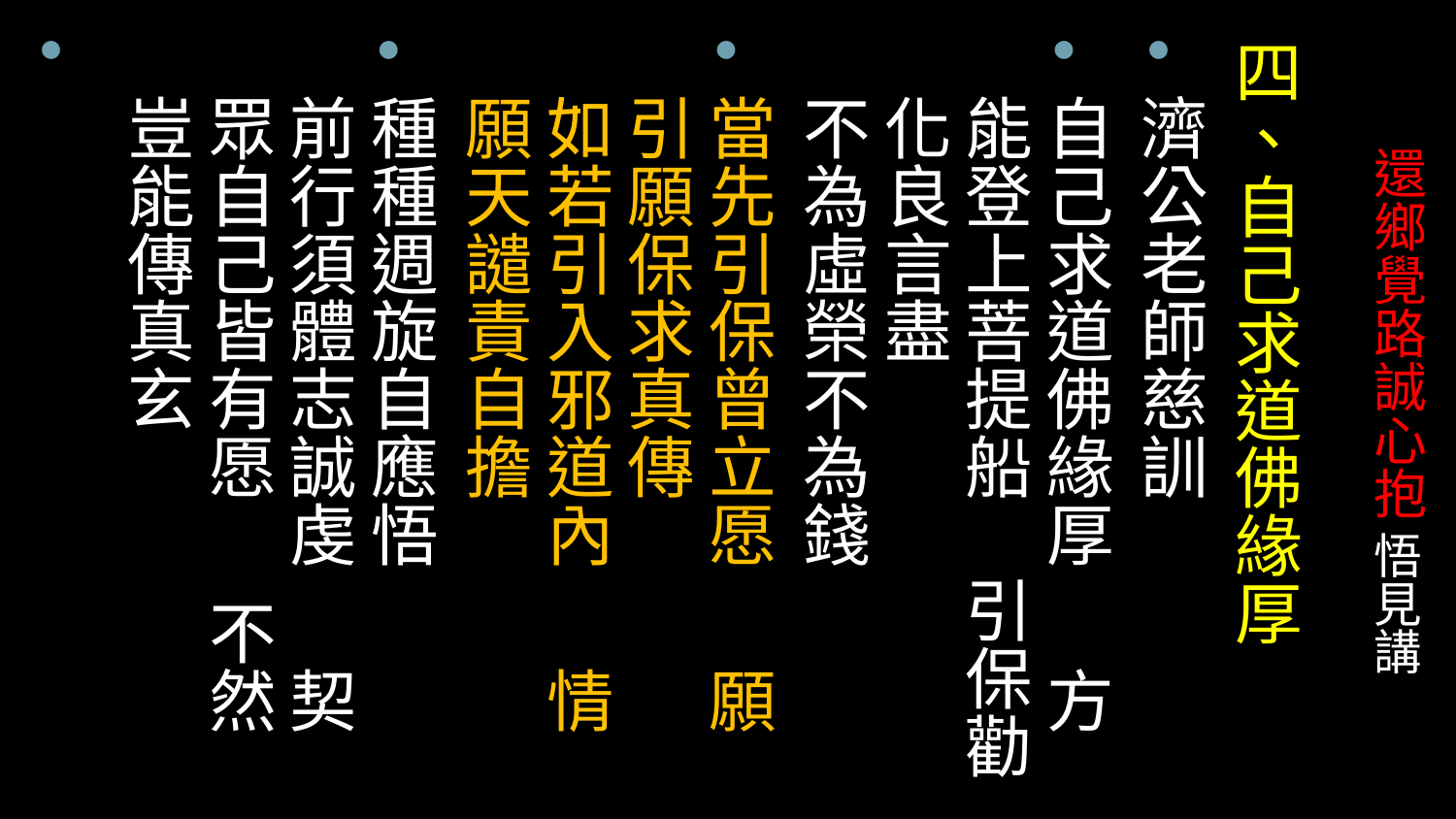

四、自己求道佛緣厚
濟公老師慈訓
自己求道佛緣厚　  方能登上菩提船     引保勸化良言盡
不為虛榮不為錢
當先引保曾立愿　  願引願保求真傳
如若引入邪道內　  情願天譴責自擔
種種週旋自應悟
前行須體志誠虔　  契眾自己皆有愿　  不然豈能傳真玄

# 還鄉覺路誠心抱 悟見講